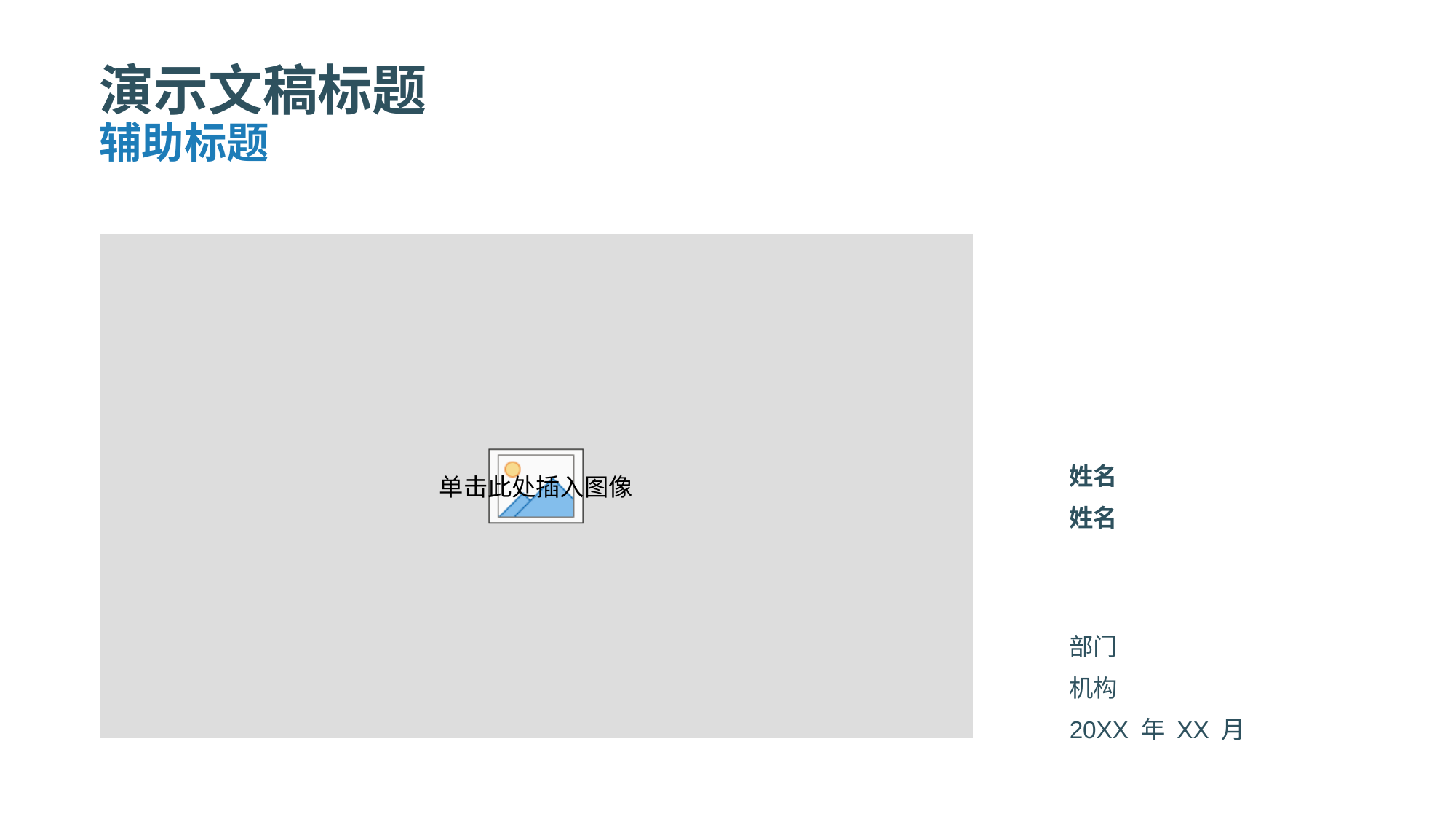

# 演示文稿标题
辅助标题

姓名
姓名
部门
机构
20XX 年 XX 月